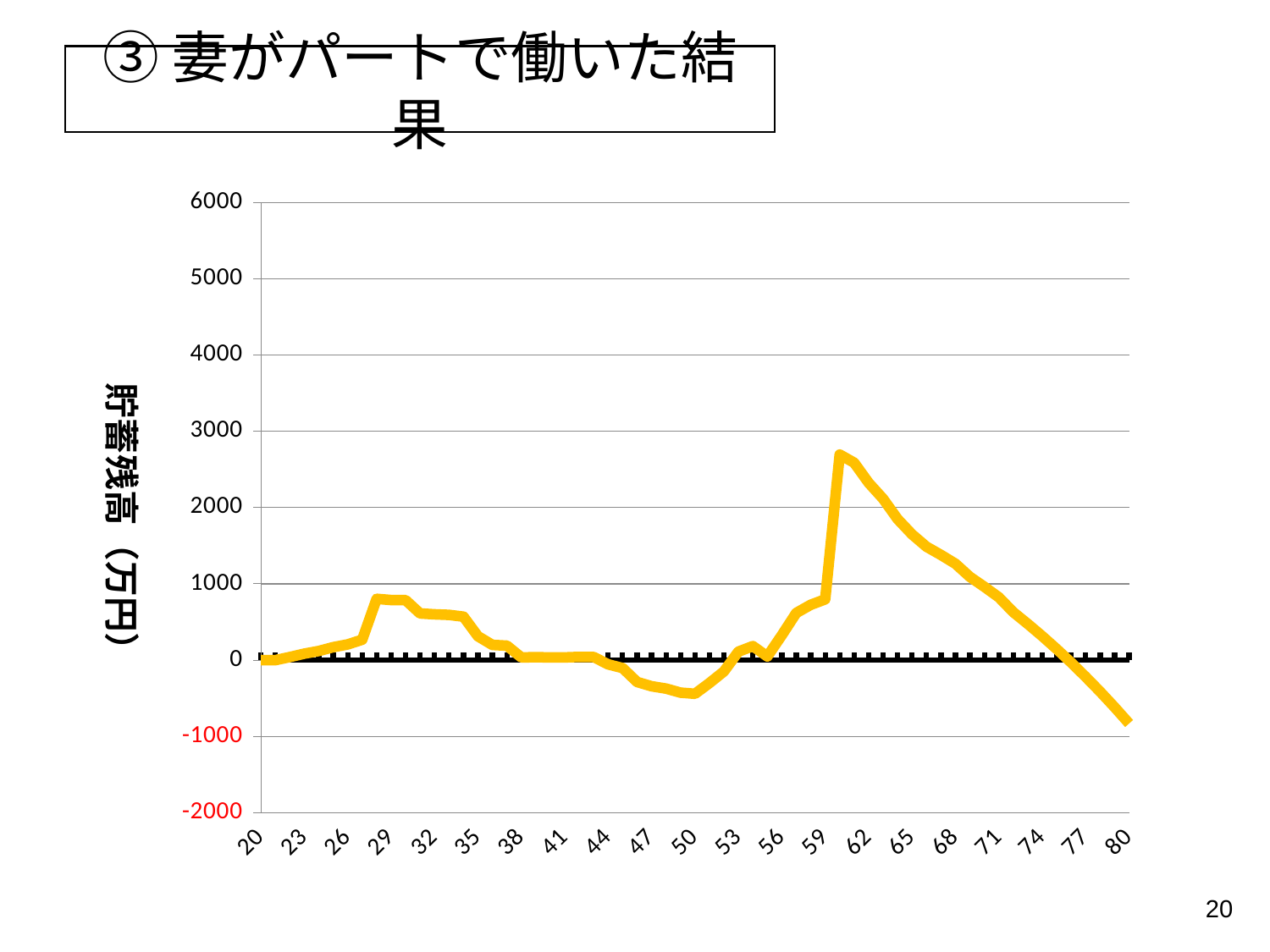

③妻がパートで働いた結果

### Chart

| Category |  |
|---|---|
| 20 | 0.0 |
| 21 | 0.0 |
| 22 | 40.0 |
| 23 | 84.80000000000001 |
| 24 | 119.56800000000001 |
| 25 | 170.27751999999998 |
| 26 | 206.30777519999998 |
| 27 | 267.8438566479999 |
| 28 | 803.6164078149592 |
| 29 | 787.9861355169288 |
| 30 | 787.0109550499567 |
| 31 | 612.3565191689746 |
| 32 | 600.4964502115647 |
| 33 | 593.6205791854309 |
| 34 | 569.9253520285147 |
| 35 | 312.81404645689 |
| 36 | 199.29699568611662 |
| 37 | 189.5918192395804 |
| 38 | 35.923661063955095 |
| 39 | 38.52543517865441 |
| 40 | 35.63807909309986 |
| 41 | 35.51081523281001 |
| 42 | 42.40142062269945 |
| 43 | 40.576505083593304 |
| 44 | -55.688201794192125 |
| 45 | -103.90755462826762 |
| 46 | -286.9866868923203 |
| 47 | -342.62069594614894 |
| 48 | -373.4943181498842 |
| 49 | -426.2815937555889 |
| 50 | -441.6455212600403 |
| 51 | -300.4697998177889 |
| 52 | -148.32680673227014 |
| 53 | 111.29247614581448 |
| 54 | 183.51233751024176 |
| 55 | 48.36479471560143 |
| 56 | 326.69590563712217 |
| 57 | 618.9662114862874 |
| 58 | 725.6511933429291 |
| 59 | 797.2417428239104 |
| 60 | 2696.296612558605 |
| 61 | 2589.1485796879933 |
| 62 | 2325.6735861599695 |
| 63 | 2116.3450927613862 |
| 64 | 1850.4340294948292 |
| 65 | 1648.808744962942 |
| 66 | 1487.534954740417 |
| 67 | 1379.2756887134417 |
| 68 | 1263.8912373659252 |
| 69 | 1091.2390969914616 |
| 70 | 961.1739138095076 |
| 71 | 823.5474269639125 |
| 72 | 628.2084103814077 |
| 73 | 475.002613467252 |
| 74 | 313.77270061481374 |
| 75 | 144.358189505326 |
| 76 | -33.40461182635153 |
| 77 | -219.68266918466236 |
| 78 | -414.64628769013973 |
| 79 | -618.469178565726 |
| 80 | -831.3285272588244 |
20